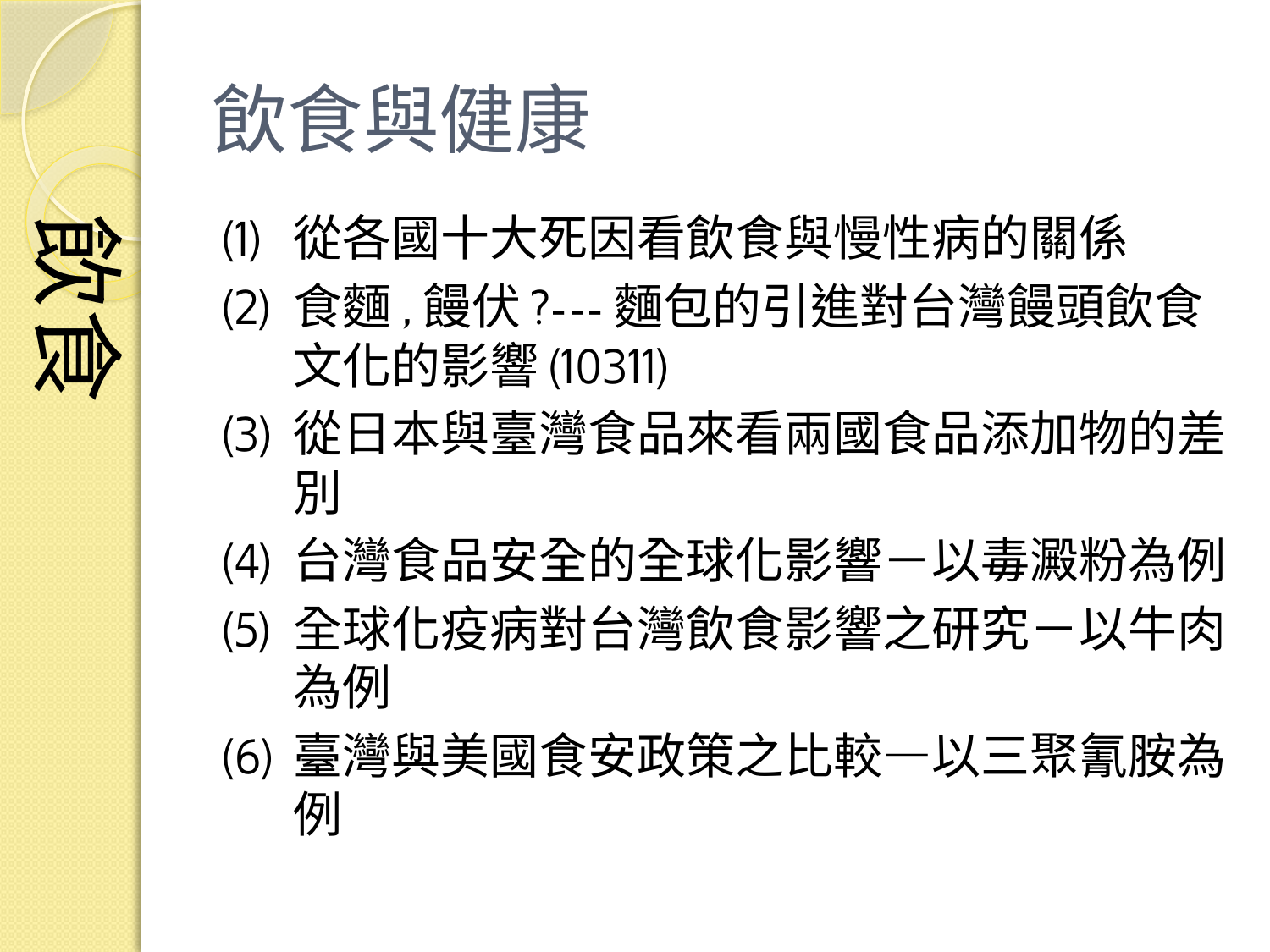

# 飲食與健康
飲食
(1)	從各國十大死因看飲食與慢性病的關係
(2)	食麵,饅伏?---麵包的引進對台灣饅頭飲食文化的影響(10311)
(3)	從日本與臺灣食品來看兩國食品添加物的差別
(4)	台灣食品安全的全球化影響－以毒澱粉為例
(5)	全球化疫病對台灣飲食影響之研究－以牛肉為例
(6)	臺灣與美國食安政策之比較—以三聚氰胺為例